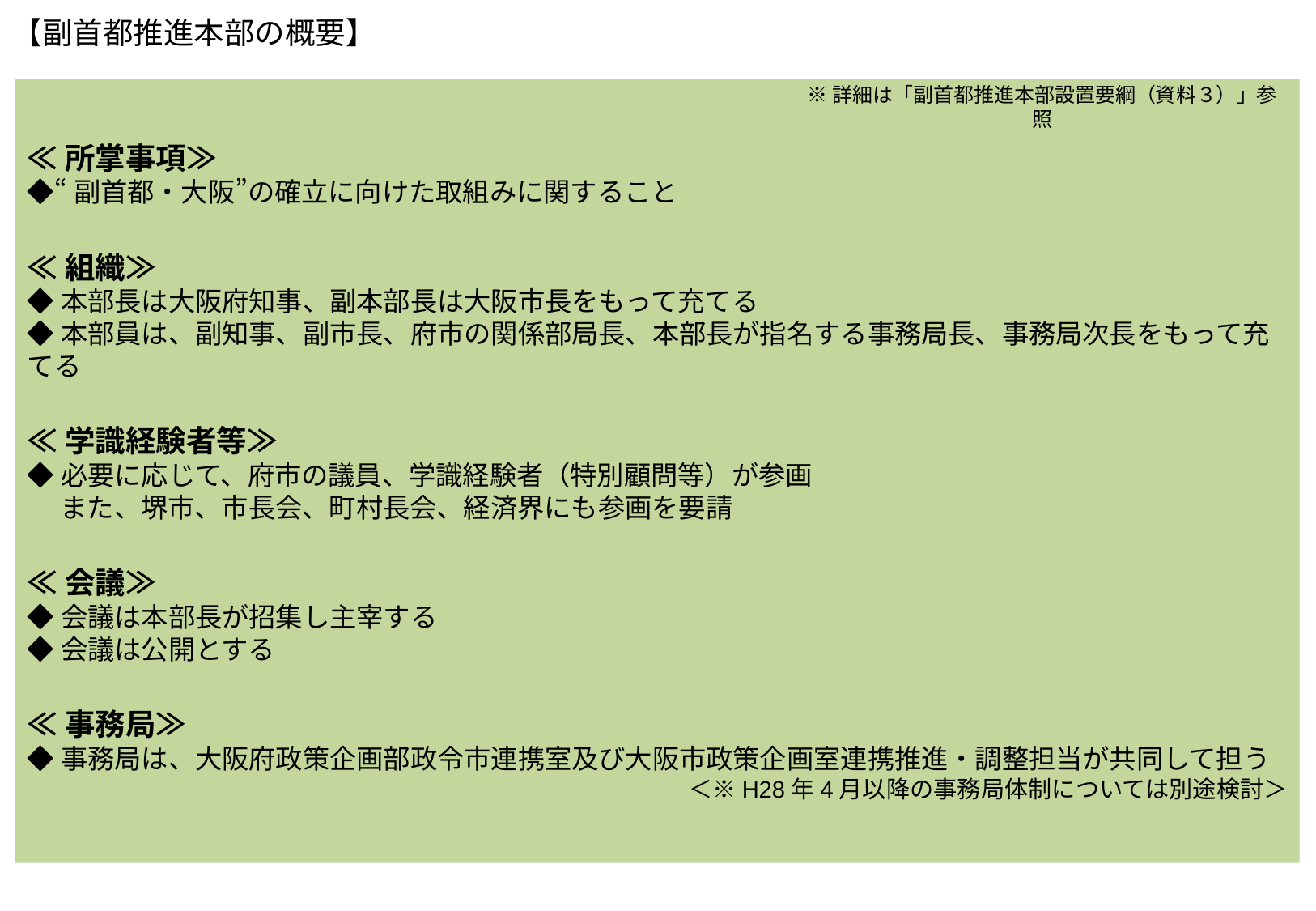

【副首都推進本部の概要】
≪所掌事項≫
◆“副首都・大阪”の確立に向けた取組みに関すること

≪組織≫
◆本部長は大阪府知事、副本部長は大阪市長をもって充てる
◆本部員は、副知事、副市長、府市の関係部局長、本部長が指名する事務局長、事務局次長をもって充てる

≪学識経験者等≫
◆必要に応じて、府市の議員、学識経験者（特別顧問等）が参画
　 また、堺市、市長会、町村長会、経済界にも参画を要請

≪会議≫
◆会議は本部長が招集し主宰する
◆会議は公開とする

≪事務局≫
◆事務局は、大阪府政策企画部政令市連携室及び大阪市政策企画室連携推進・調整担当が共同して担う
＜※H28年4月以降の事務局体制については別途検討＞
※詳細は「副首都推進本部設置要綱（資料３）」参照